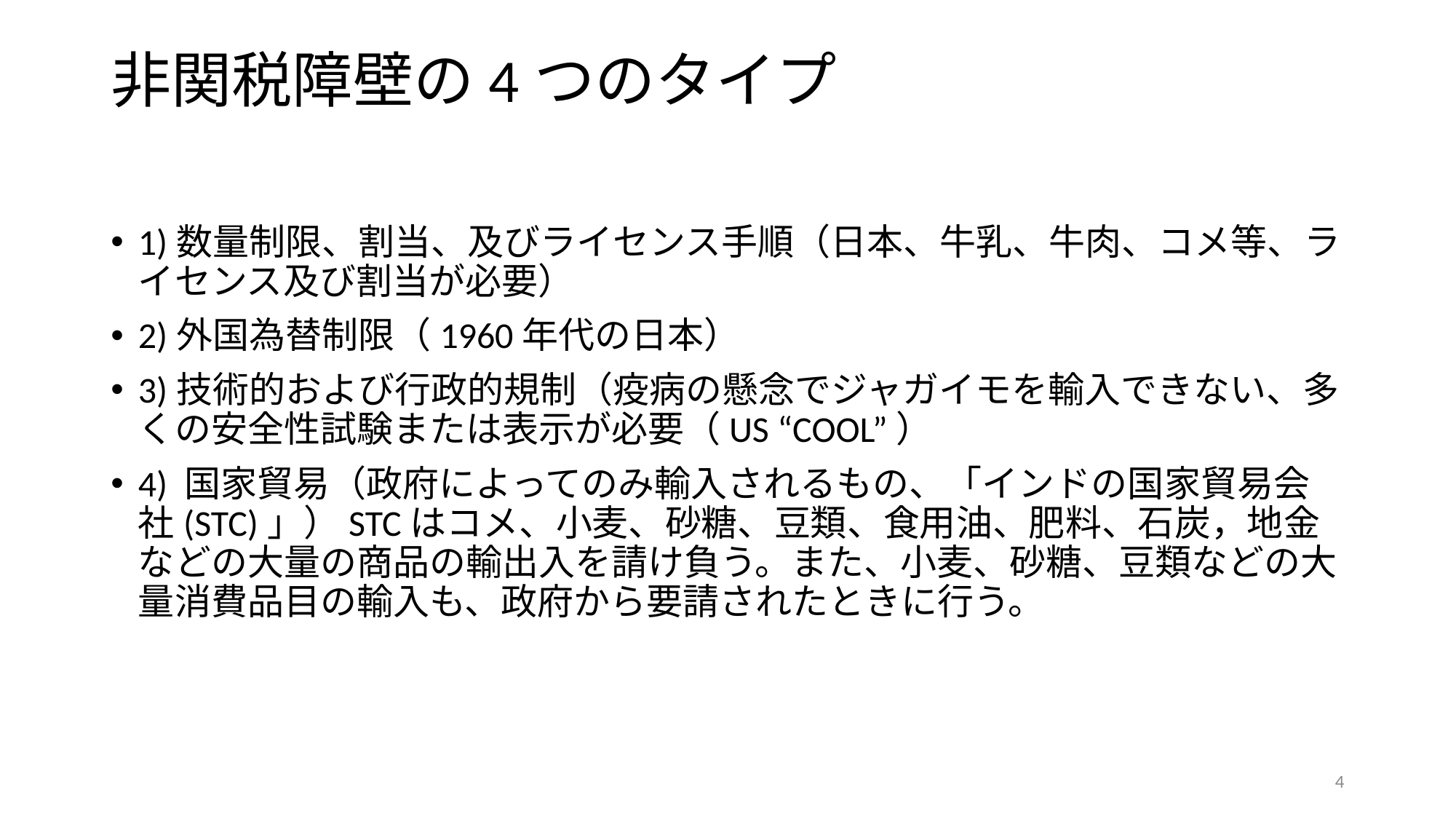

# 非関税障壁の4つのタイプ
1)数量制限、割当、及びライセンス手順（日本、牛乳、牛肉、コメ等、ライセンス及び割当が必要）
2)外国為替制限（1960年代の日本）
3)技術的および行政的規制（疫病の懸念でジャガイモを輸入できない、多くの安全性試験または表示が必要（US “COOL”）
4) 国家貿易（政府によってのみ輸入されるもの、「インドの国家貿易会社(STC)」）STCはコメ、小麦、砂糖、豆類、食用油、肥料、石炭，地金などの大量の商品の輸出入を請け負う。また、小麦、砂糖、豆類などの大量消費品目の輸入も、政府から要請されたときに行う。

4